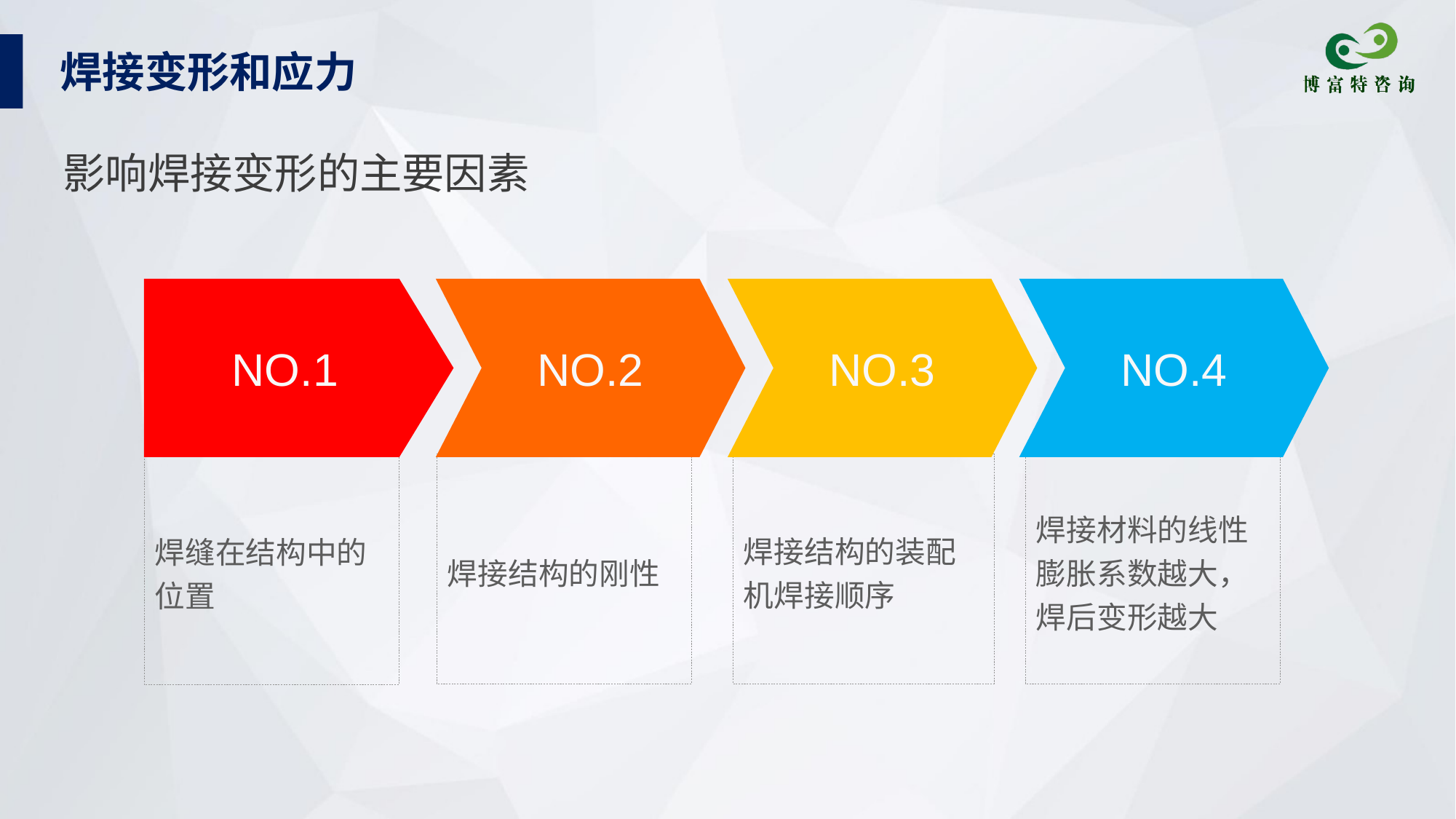

焊接变形和应力
影响焊接变形的主要因素
NO.1
NO.2
NO.3
NO.4
焊接结构的刚性
焊接结构的装配机焊接顺序
焊接材料的线性膨胀系数越大，焊后变形越大
焊缝在结构中的位置